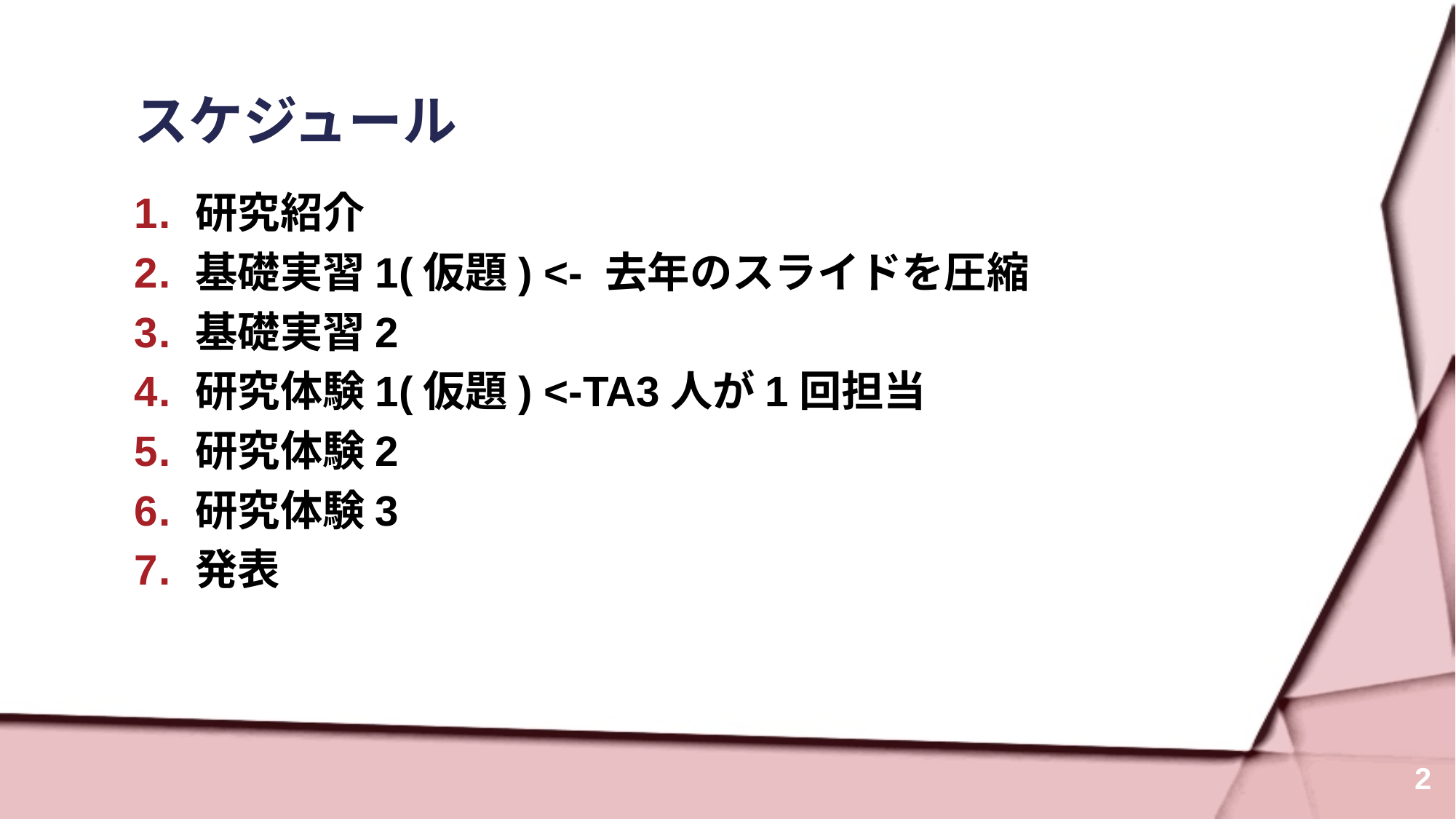

# スケジュール
研究紹介
基礎実習1(仮題) <- 去年のスライドを圧縮
基礎実習2
研究体験1(仮題) <-TA3人が1回担当
研究体験2
研究体験3
発表
2